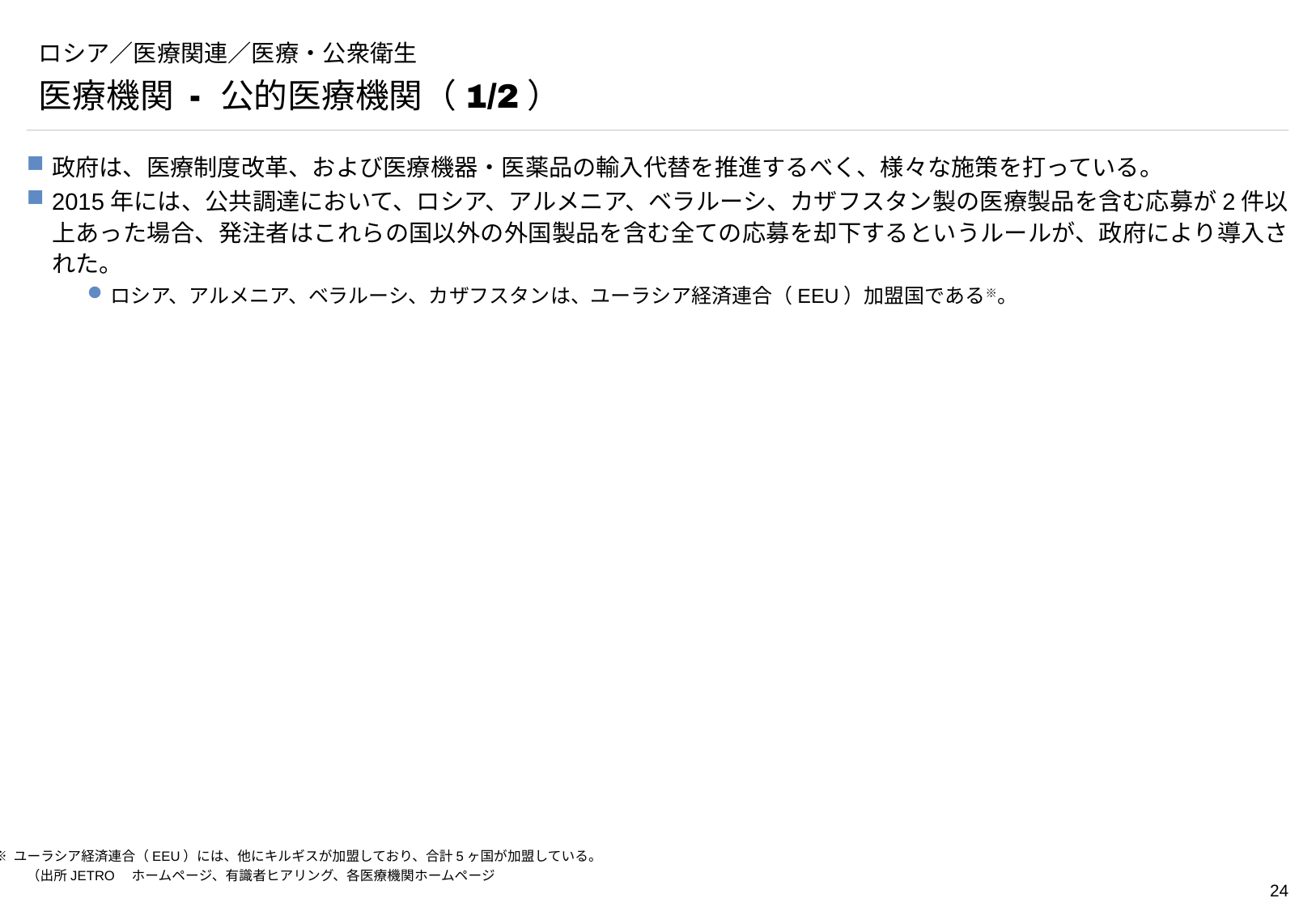

# ロシア／医療関連／医療・公衆衛生
医療機関 - 公的医療機関（1/2）
政府は、医療制度改革、および医療機器・医薬品の輸入代替を推進するべく、様々な施策を打っている。
2015年には、公共調達において、ロシア、アルメニア、ベラルーシ、カザフスタン製の医療製品を含む応募が2件以上あった場合、発注者はこれらの国以外の外国製品を含む全ての応募を却下するというルールが、政府により導入された。
ロシア、アルメニア、ベラルーシ、カザフスタンは、ユーラシア経済連合（EEU）加盟国である※。
※ ユーラシア経済連合（EEU）には、他にキルギスが加盟しており、合計5ヶ国が加盟している。
（出所JETRO　ホームページ、有識者ヒアリング、各医療機関ホームページ